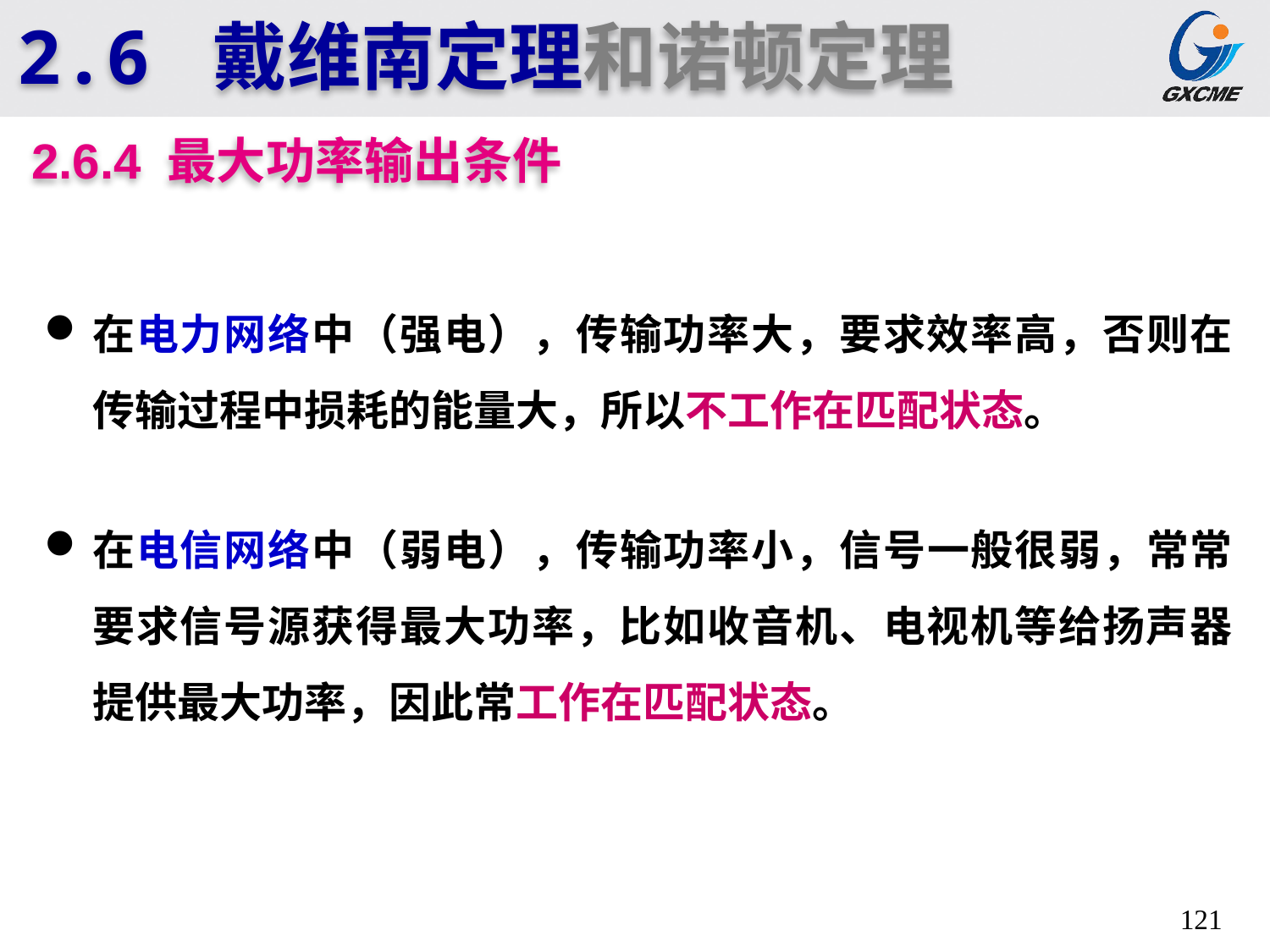

2.6 戴维南定理和诺顿定理
2.6.4 最大功率输出条件
在电力网络中（强电），传输功率大，要求效率高，否则在传输过程中损耗的能量大，所以不工作在匹配状态。
在电信网络中（弱电），传输功率小，信号一般很弱，常常要求信号源获得最大功率，比如收音机、电视机等给扬声器提供最大功率，因此常工作在匹配状态。
121